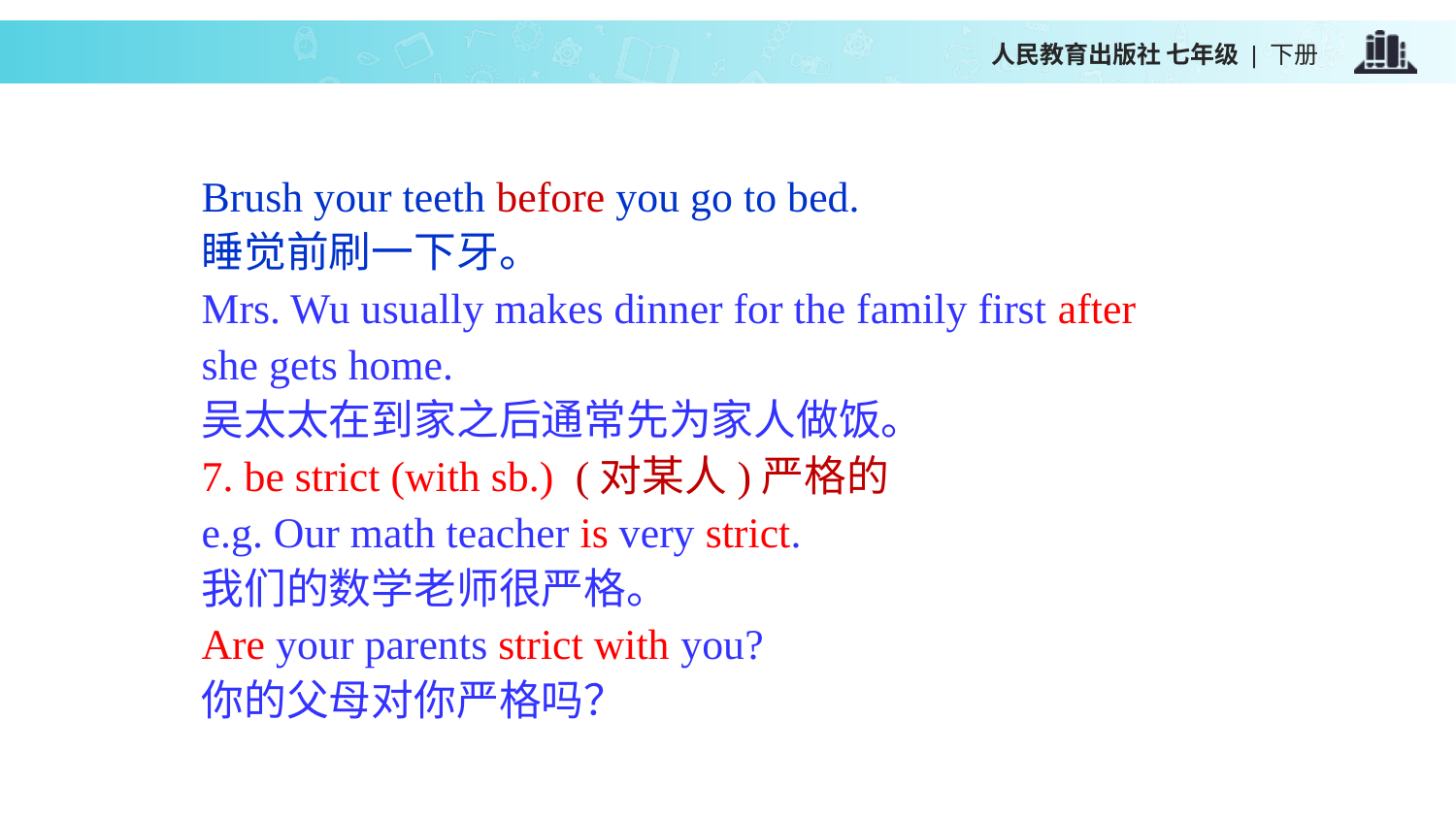

Brush your teeth before you go to bed.
睡觉前刷一下牙。
Mrs. Wu usually makes dinner for the family first after she gets home.
吴太太在到家之后通常先为家人做饭。
7. be strict (with sb.)  (对某人)严格的
e.g. Our math teacher is very strict.
我们的数学老师很严格。
Are your parents strict with you?
你的父母对你严格吗？